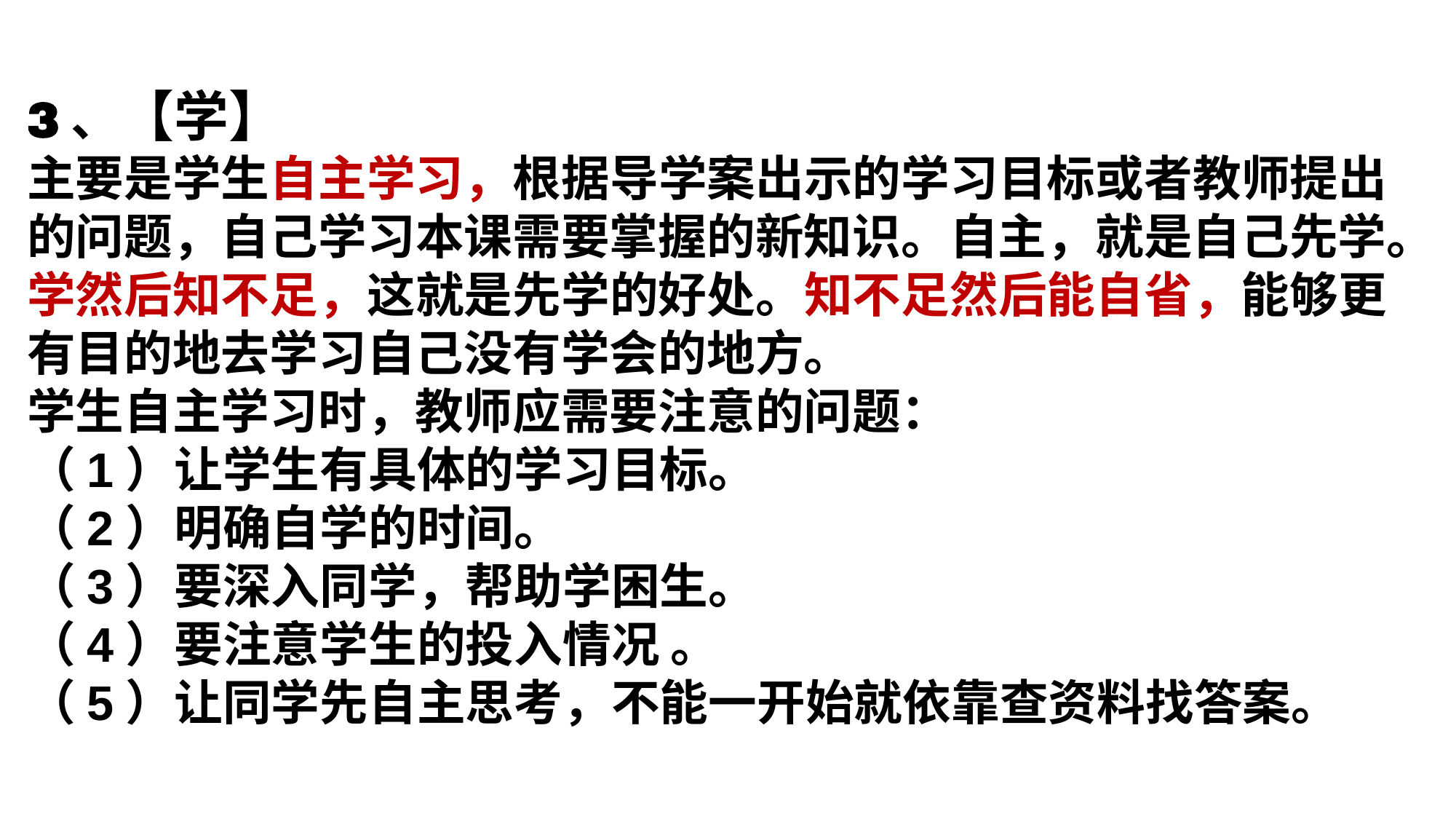

3、【学】
主要是学生自主学习，根据导学案出示的学习目标或者教师提出的问题，自己学习本课需要掌握的新知识。自主，就是自己先学。学然后知不足，这就是先学的好处。知不足然后能自省，能够更有目的地去学习自己没有学会的地方。
学生自主学习时，教师应需要注意的问题：
（1）让学生有具体的学习目标。
（2）明确自学的时间。
（3）要深入同学，帮助学困生。
（4）要注意学生的投入情况 。
（5）让同学先自主思考，不能一开始就依靠查资料找答案。